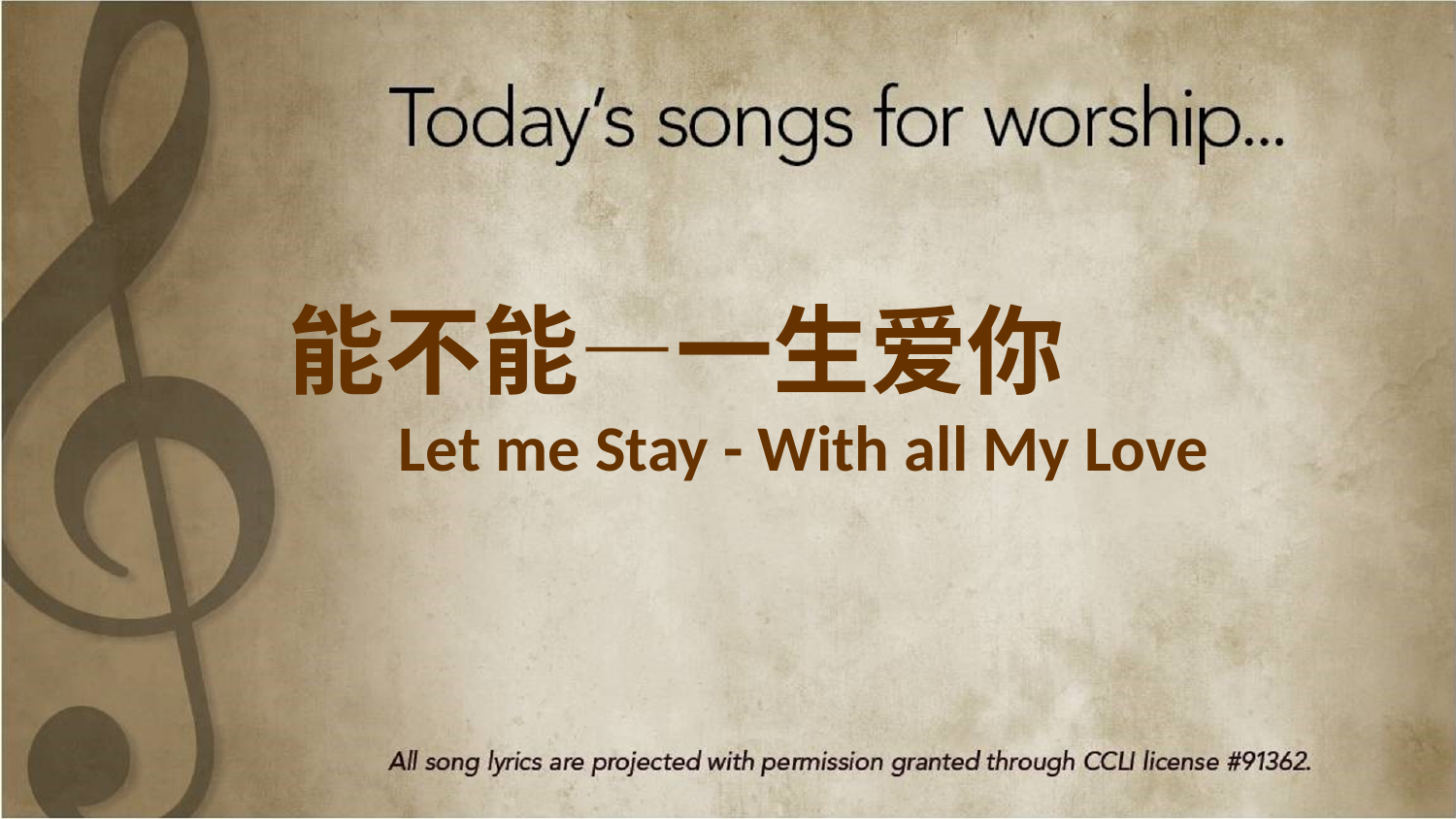

能不能—一生爱你
Let me Stay - With all My Love